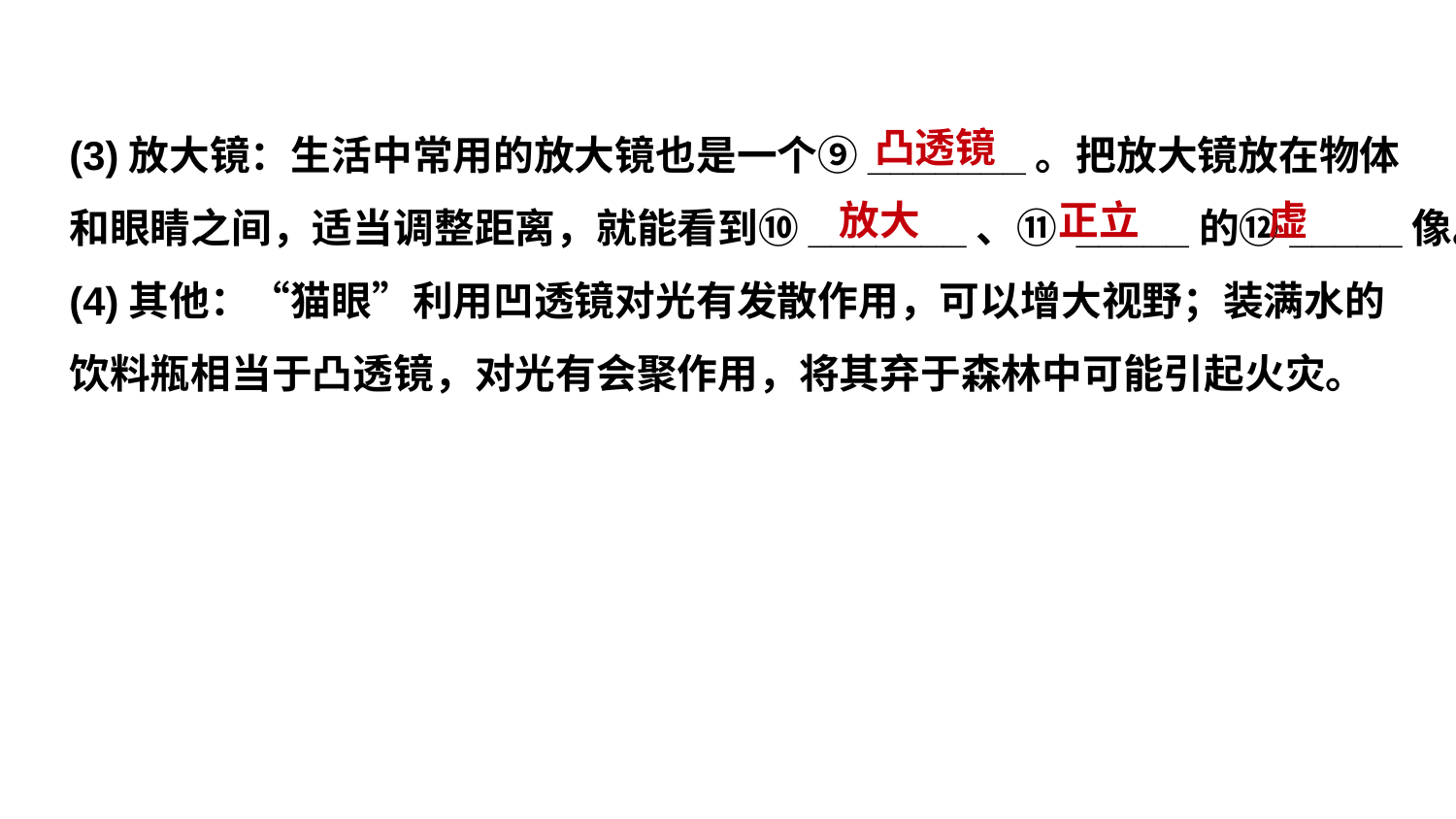

凸透镜
(3)放大镜：生活中常用的放大镜也是一个⑨_______。把放大镜放在物体
和眼睛之间，适当调整距离，就能看到⑩_______、⑪ _____的⑫_____像。
(4)其他：“猫眼”利用凹透镜对光有发散作用，可以增大视野；装满水的
饮料瓶相当于凸透镜，对光有会聚作用，将其弃于森林中可能引起火灾。
 放大
正立
 虚